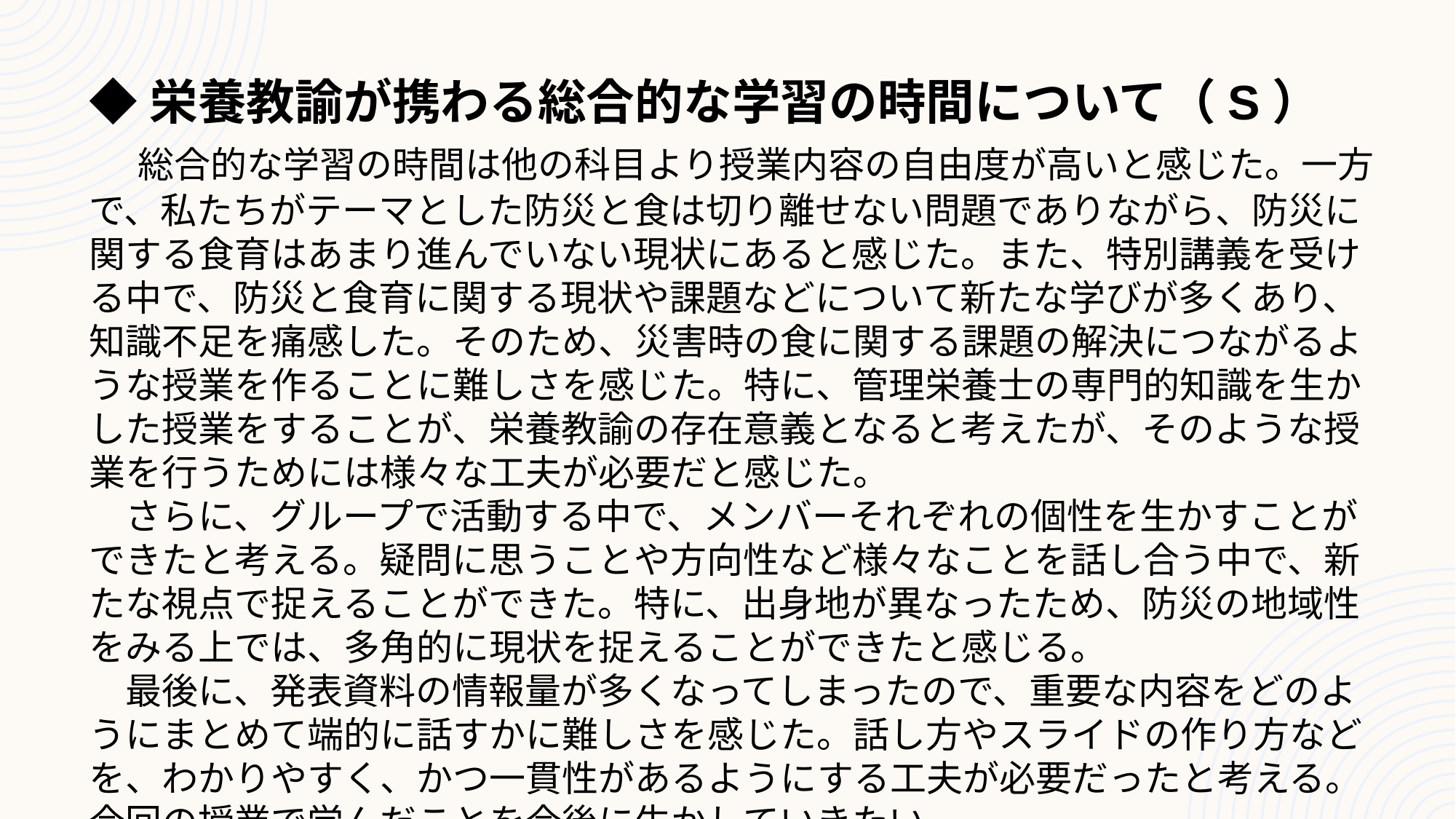

◆栄養教諭が携わる総合的な学習の時間について（S）
　総合的な学習の時間は他の科目より授業内容の自由度が高いと感じた。一方で、私たちがテーマとした防災と食は切り離せない問題でありながら、防災に関する食育はあまり進んでいない現状にあると感じた。また、特別講義を受ける中で、防災と食育に関する現状や課題などについて新たな学びが多くあり、知識不足を痛感した。そのため、災害時の食に関する課題の解決につながるような授業を作ることに難しさを感じた。特に、管理栄養士の専門的知識を生かした授業をすることが、栄養教諭の存在意義となると考えたが、そのような授業を行うためには様々な工夫が必要だと感じた。
　さらに、グループで活動する中で、メンバーそれぞれの個性を生かすことができたと考える。疑問に思うことや方向性など様々なことを話し合う中で、新たな視点で捉えることができた。特に、出身地が異なったため、防災の地域性をみる上では、多角的に現状を捉えることができたと感じる。
　最後に、発表資料の情報量が多くなってしまったので、重要な内容をどのようにまとめて端的に話すかに難しさを感じた。話し方やスライドの作り方などを、わかりやすく、かつ一貫性があるようにする工夫が必要だったと考える。今回の授業で学んだことを今後に生かしていきたい。